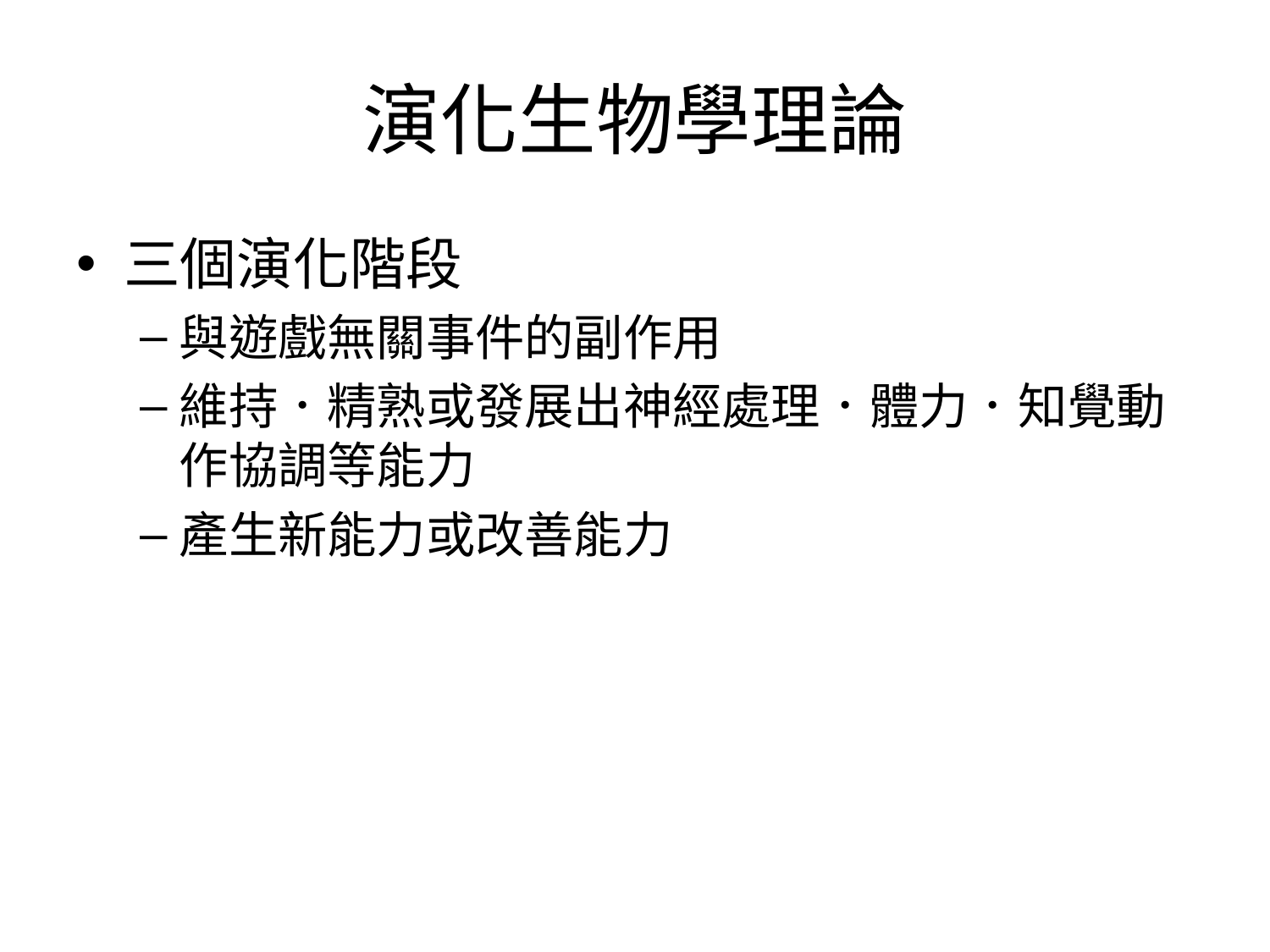

# 演化生物學理論
三個演化階段
與遊戲無關事件的副作用
維持．精熟或發展出神經處理．體力．知覺動作協調等能力
產生新能力或改善能力